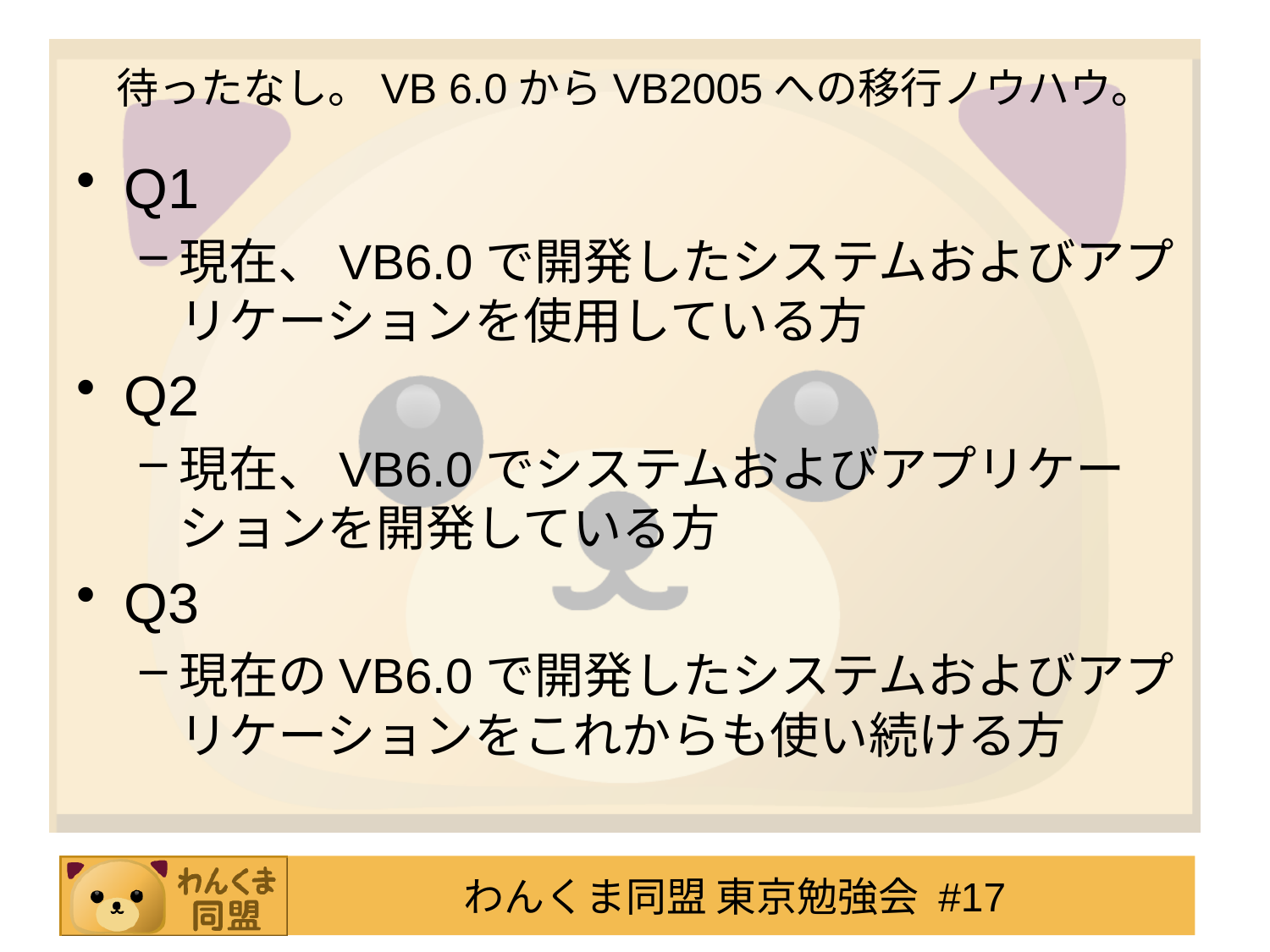

# 待ったなし。VB 6.0からVB2005への移行ノウハウ。
Q1
現在、VB6.0で開発したシステムおよびアプリケーションを使用している方
Q2
現在、VB6.0でシステムおよびアプリケーションを開発している方
Q3
現在のVB6.0で開発したシステムおよびアプリケーションをこれからも使い続ける方